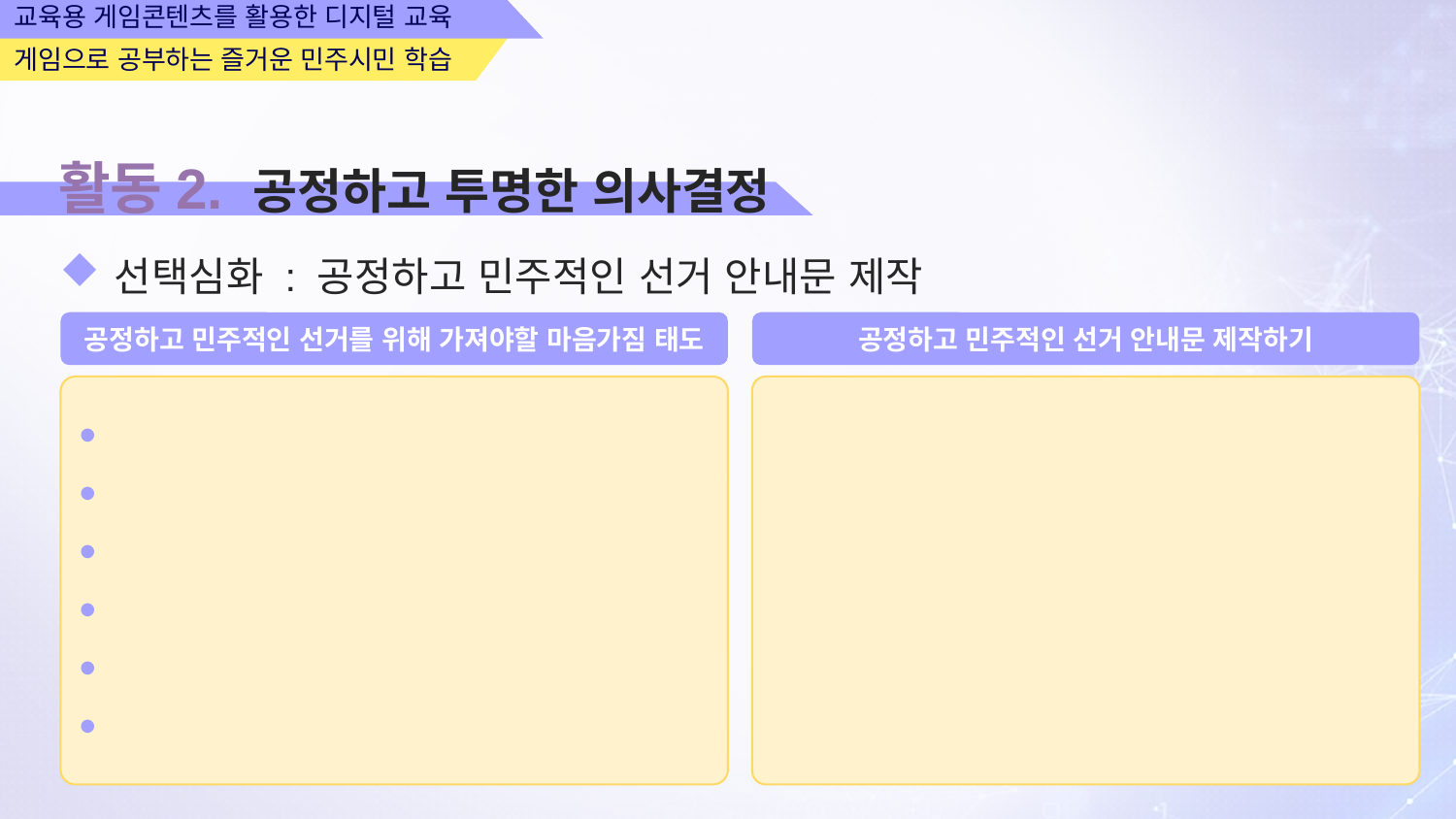

교육용 게임콘텐츠를 활용한 디지털 교육
게임으로 공부하는 즐거운 민주시민 학습

활동2. 공정하고 투명한 의사결정

선택심화 : 공정하고 민주적인 선거 안내문 제작
공정하고 민주적인 선거를 위해 가져야할 마음가짐 태도
공정하고 민주적인 선거 안내문 제작하기